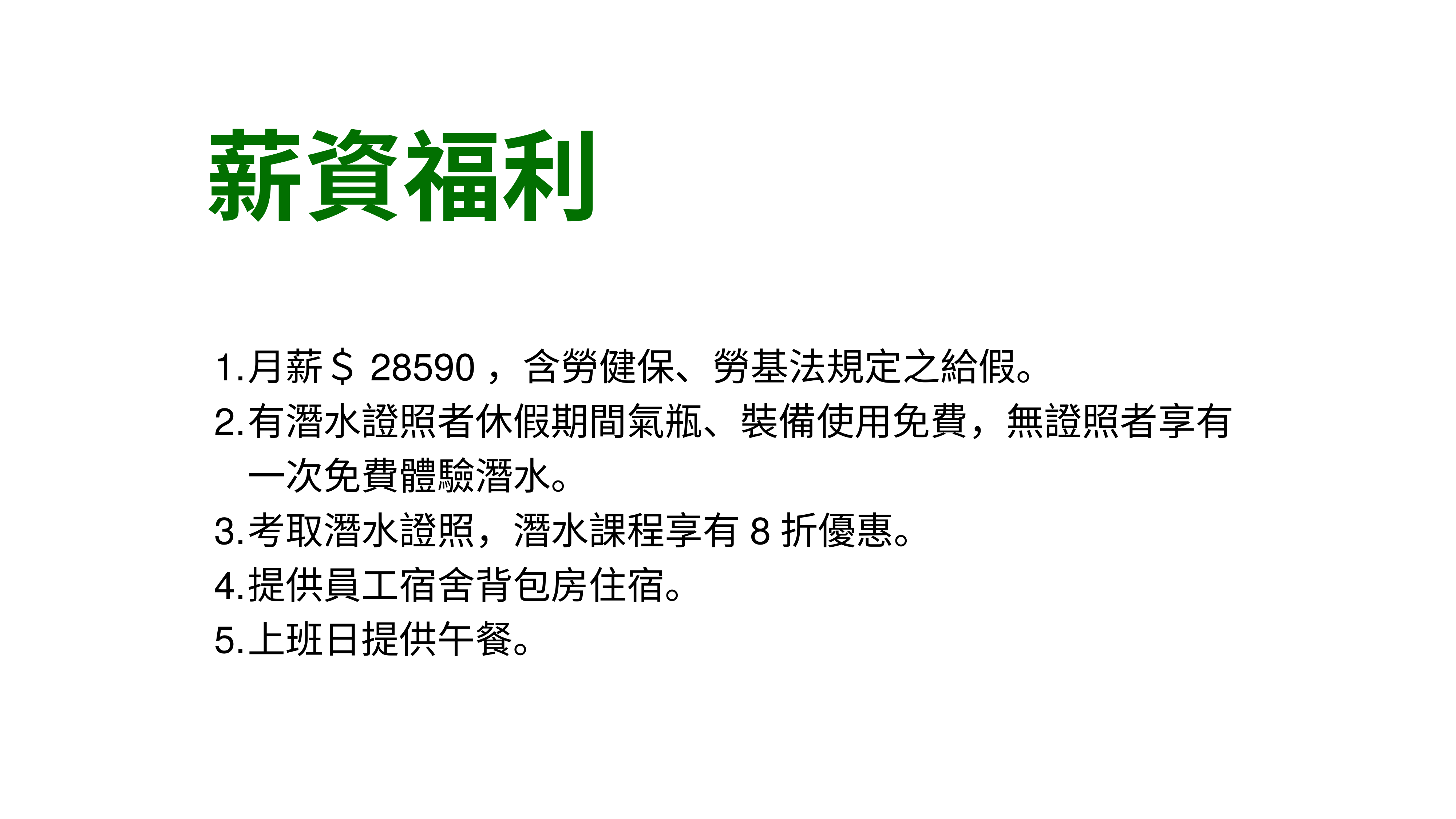

薪資福利
月薪＄28590，含勞健保、勞基法規定之給假。
有潛水證照者休假期間氣瓶、裝備使用免費，無證照者享有一次免費體驗潛水。
考取潛水證照，潛水課程享有8折優惠。
提供員工宿舍背包房住宿。
上班日提供午餐。